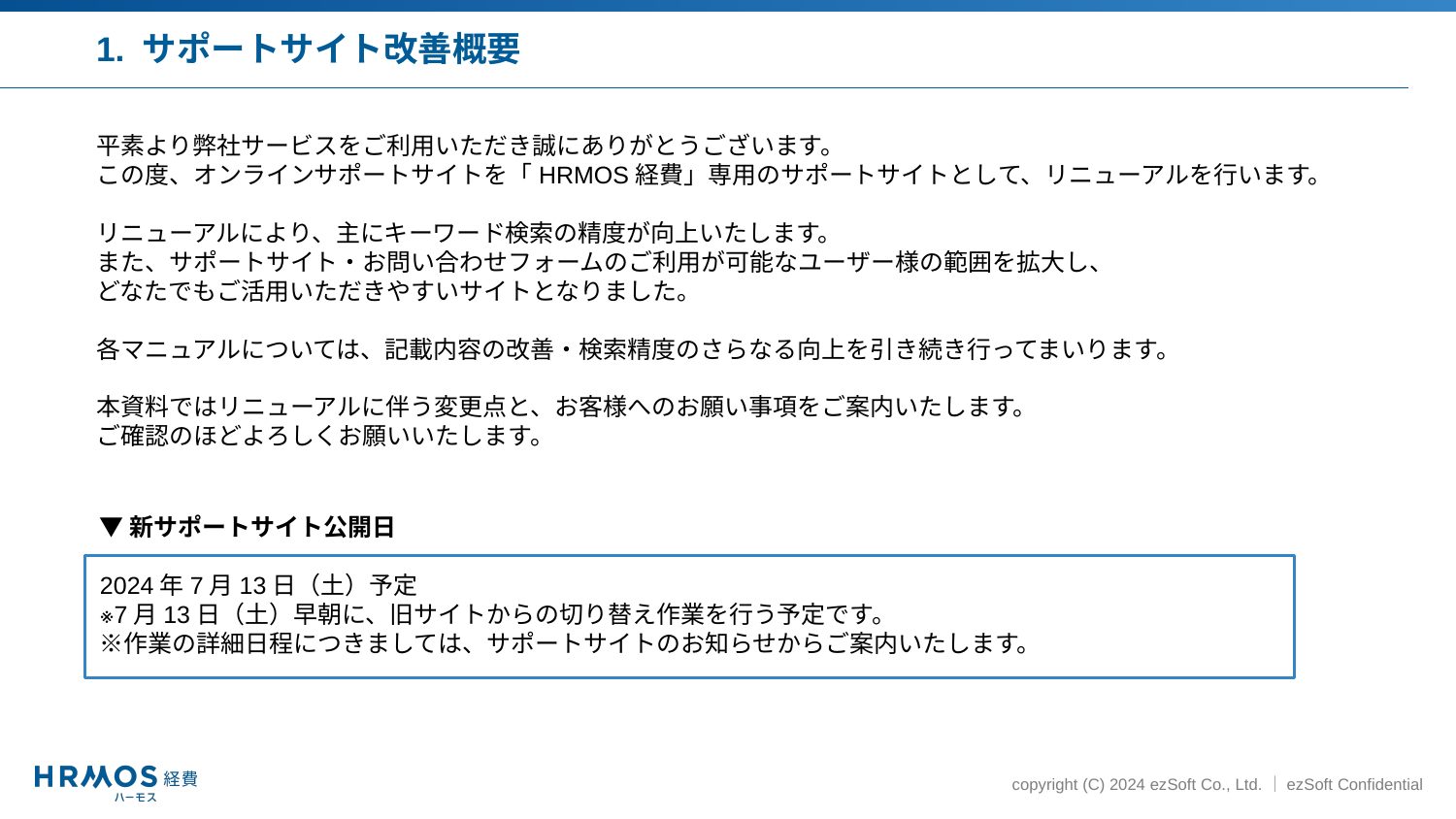

1. サポートサイト改善概要
平素より弊社サービスをご利用いただき誠にありがとうございます。
この度、オンラインサポートサイトを「HRMOS経費」専用のサポートサイトとして、リニューアルを行います。
リニューアルにより、主にキーワード検索の精度が向上いたします。
また、サポートサイト・お問い合わせフォームのご利用が可能なユーザー様の範囲を拡大し、
どなたでもご活用いただきやすいサイトとなりました。
各マニュアルについては、記載内容の改善・検索精度のさらなる向上を引き続き行ってまいります。
本資料ではリニューアルに伴う変更点と、お客様へのお願い事項をご案内いたします。
ご確認のほどよろしくお願いいたします。
▼新サポートサイト公開日
2024年7月13日（土）予定
※7月13日（土）早朝に、旧サイトからの切り替え作業を行う予定です。
※作業の詳細日程につきましては、サポートサイトのお知らせからご案内いたします。